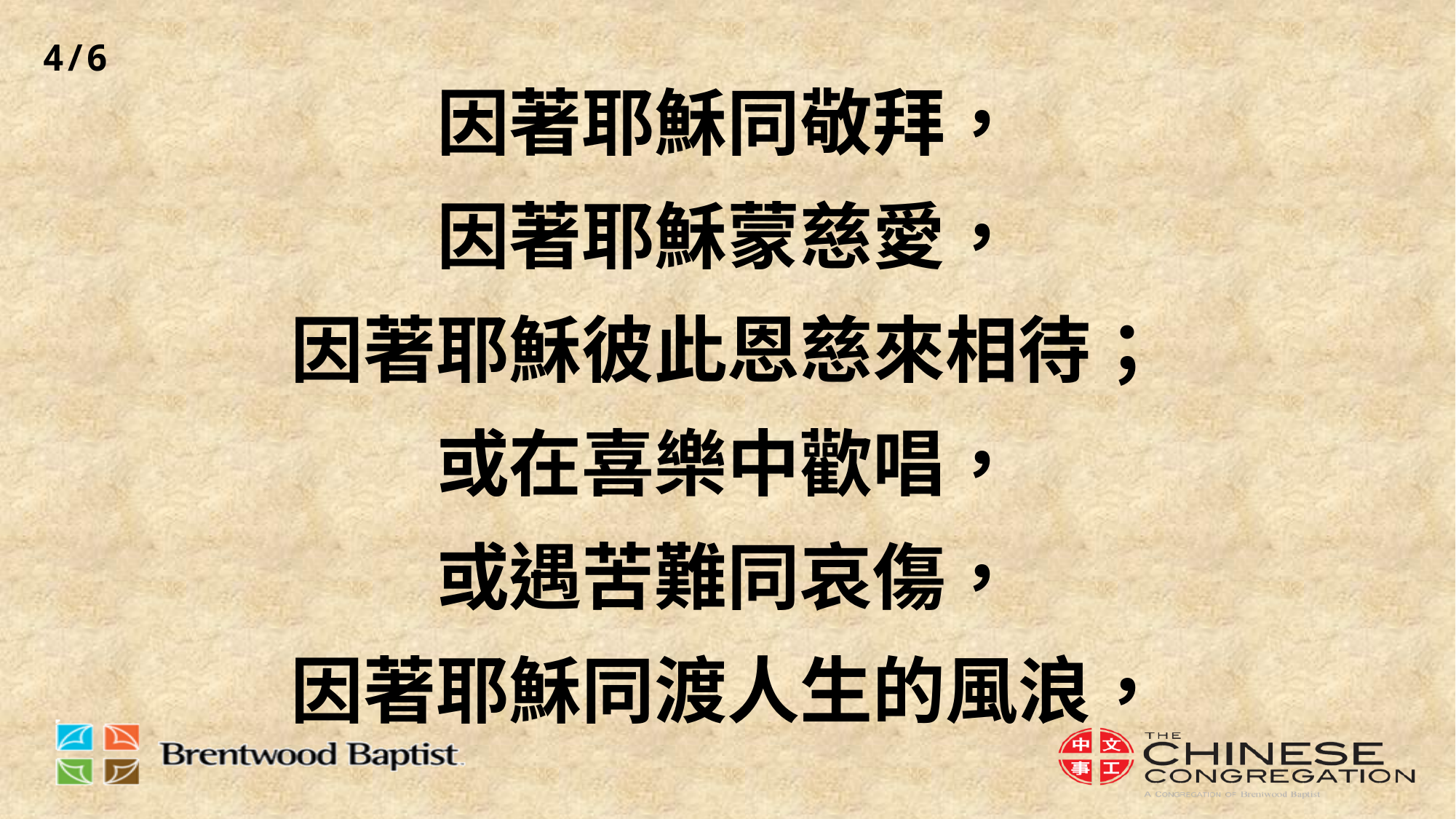

4/6
# 因著耶穌同敬拜， 因著耶穌蒙慈愛， 因著耶穌彼此恩慈來相待； 或在喜樂中歡唱， 或遇苦難同哀傷， 因著耶穌同渡人生的風浪，